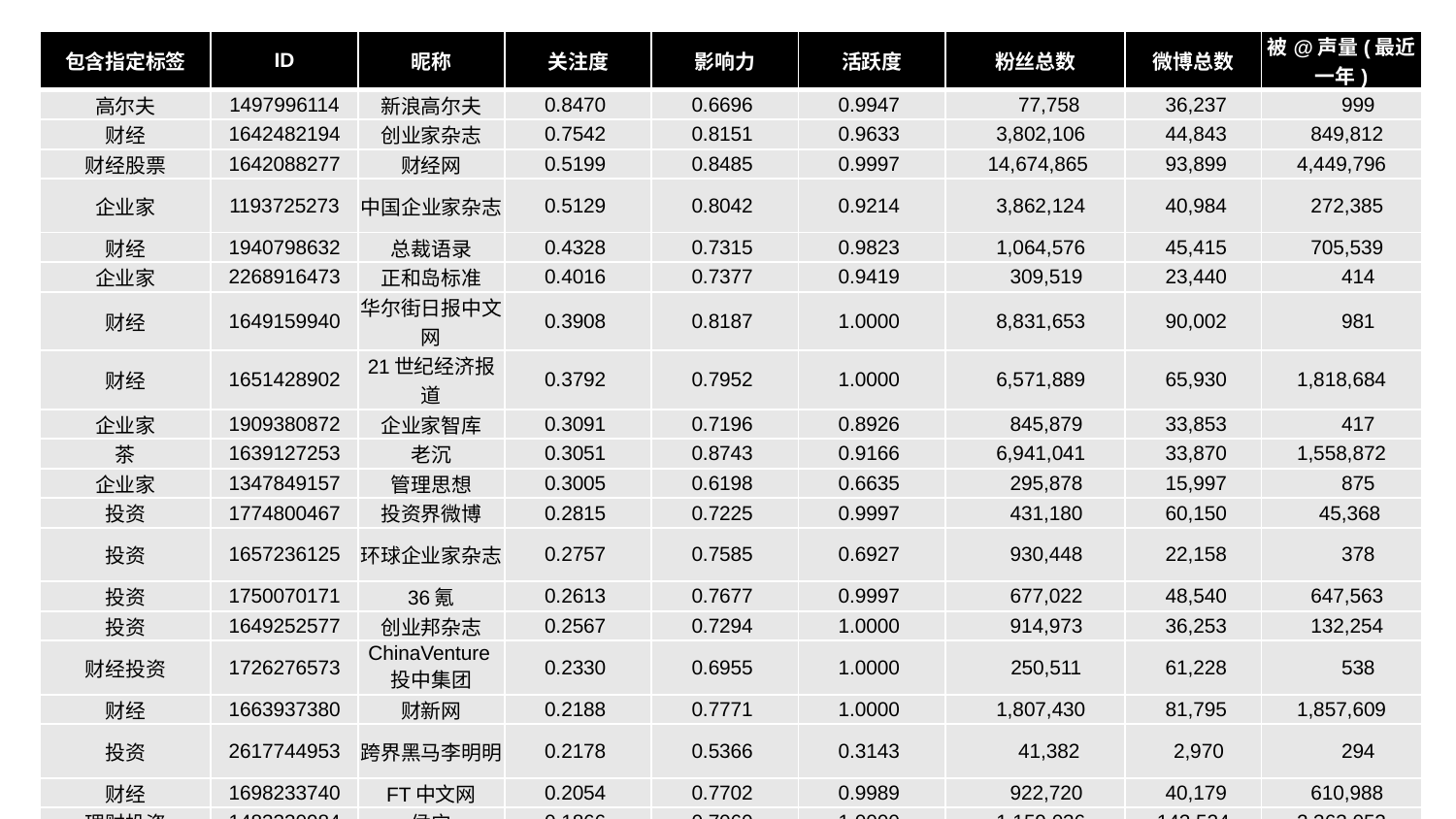

| 包含指定标签 | ID | 昵称 | 关注度 | 影响力 | 活跃度 | 粉丝总数 | 微博总数 | 被@声量(最近一年) |
| --- | --- | --- | --- | --- | --- | --- | --- | --- |
| 高尔夫 | 1497996114 | 新浪高尔夫 | 0.8470 | 0.6696 | 0.9947 | 77,758 | 36,237 | 999 |
| 财经 | 1642482194 | 创业家杂志 | 0.7542 | 0.8151 | 0.9633 | 3,802,106 | 44,843 | 849,812 |
| 财经股票 | 1642088277 | 财经网 | 0.5199 | 0.8485 | 0.9997 | 14,674,865 | 93,899 | 4,449,796 |
| 企业家 | 1193725273 | 中国企业家杂志 | 0.5129 | 0.8042 | 0.9214 | 3,862,124 | 40,984 | 272,385 |
| 财经 | 1940798632 | 总裁语录 | 0.4328 | 0.7315 | 0.9823 | 1,064,576 | 45,415 | 705,539 |
| 企业家 | 2268916473 | 正和岛标准 | 0.4016 | 0.7377 | 0.9419 | 309,519 | 23,440 | 414 |
| 财经 | 1649159940 | 华尔街日报中文网 | 0.3908 | 0.8187 | 1.0000 | 8,831,653 | 90,002 | 981 |
| 财经 | 1651428902 | 21世纪经济报道 | 0.3792 | 0.7952 | 1.0000 | 6,571,889 | 65,930 | 1,818,684 |
| 企业家 | 1909380872 | 企业家智库 | 0.3091 | 0.7196 | 0.8926 | 845,879 | 33,853 | 417 |
| 茶 | 1639127253 | 老沉 | 0.3051 | 0.8743 | 0.9166 | 6,941,041 | 33,870 | 1,558,872 |
| 企业家 | 1347849157 | 管理思想 | 0.3005 | 0.6198 | 0.6635 | 295,878 | 15,997 | 875 |
| 投资 | 1774800467 | 投资界微博 | 0.2815 | 0.7225 | 0.9997 | 431,180 | 60,150 | 45,368 |
| 投资 | 1657236125 | 环球企业家杂志 | 0.2757 | 0.7585 | 0.6927 | 930,448 | 22,158 | 378 |
| 投资 | 1750070171 | 36氪 | 0.2613 | 0.7677 | 0.9997 | 677,022 | 48,540 | 647,563 |
| 投资 | 1649252577 | 创业邦杂志 | 0.2567 | 0.7294 | 1.0000 | 914,973 | 36,253 | 132,254 |
| 财经投资 | 1726276573 | ChinaVenture投中集团 | 0.2330 | 0.6955 | 1.0000 | 250,511 | 61,228 | 538 |
| 财经 | 1663937380 | 财新网 | 0.2188 | 0.7771 | 1.0000 | 1,807,430 | 81,795 | 1,857,609 |
| 投资 | 2617744953 | 跨界黑马李明明 | 0.2178 | 0.5366 | 0.3143 | 41,382 | 2,970 | 294 |
| 财经 | 1698233740 | FT中文网 | 0.2054 | 0.7702 | 0.9989 | 922,720 | 40,179 | 610,988 |
| 理财投资 | 1483330984 | 侯宁 | 0.1866 | 0.7060 | 1.0000 | 1,159,036 | 142,524 | 2,363,052 |